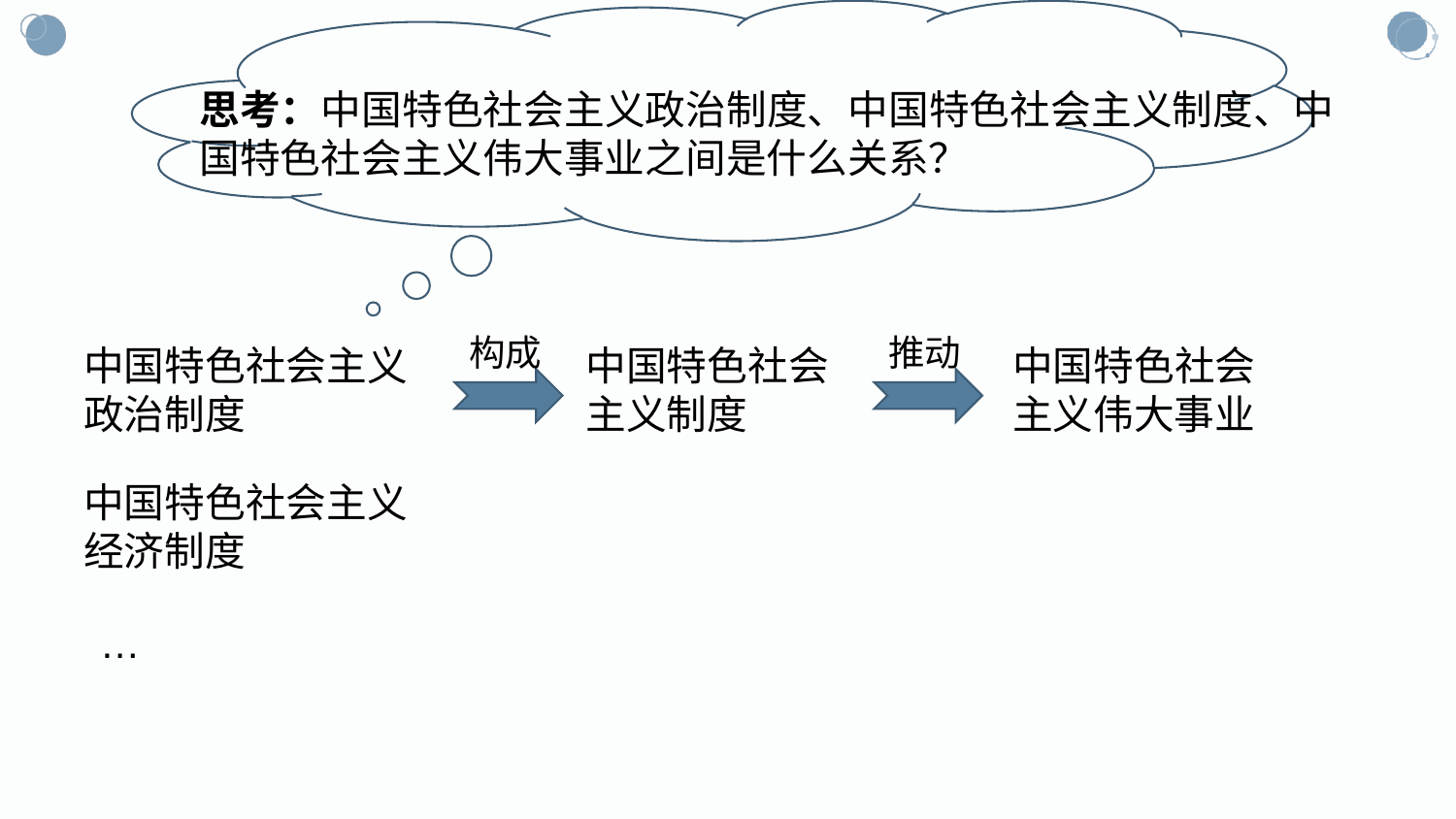

思考：中国特色社会主义政治制度、中国特色社会主义制度、中国特色社会主义伟大事业之间是什么关系？
构成
推动
中国特色社会主义政治制度
中国特色社会主义制度
中国特色社会主义伟大事业

中国特色社会主义经济制度
…